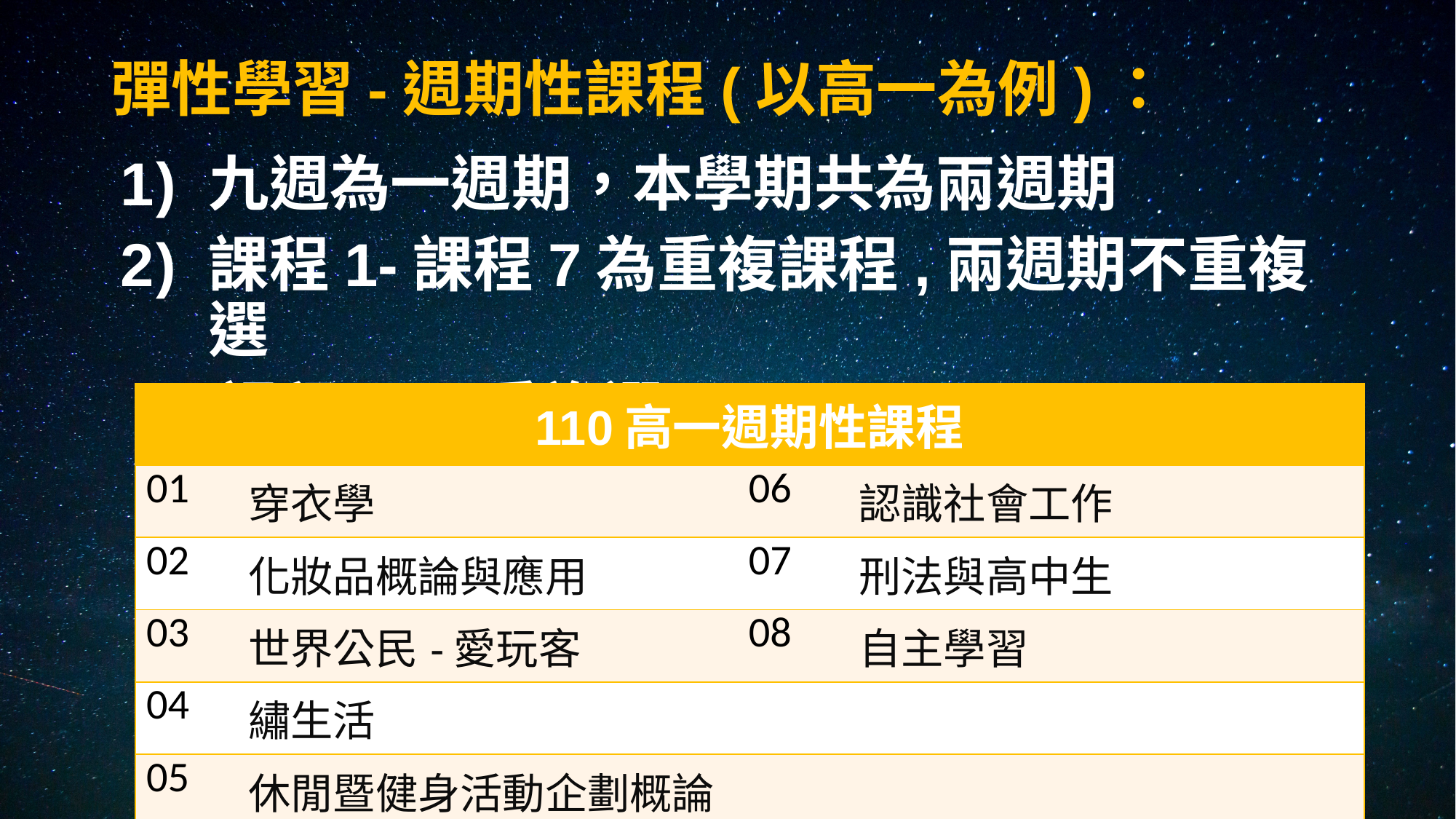

# 彈性學習-週期性課程(以高一為例)：
九週為一週期，本學期共為兩週期
課程1-課程7為重複課程,兩週期不重複選
      課程8-可重複選

| 110高一週期性課程 |  |  |  |
| --- | --- | --- | --- |
| 01 | 穿衣學 | 06 | 認識社會工作 |
| 02 | 化妝品概論與應用 | 07 | 刑法與高中生 |
| 03 | 世界公民-愛玩客 | 08 | 自主學習 |
| 04 | 繡生活 |  |  |
| 05 | 休閒暨健身活動企劃概論 |  |  |